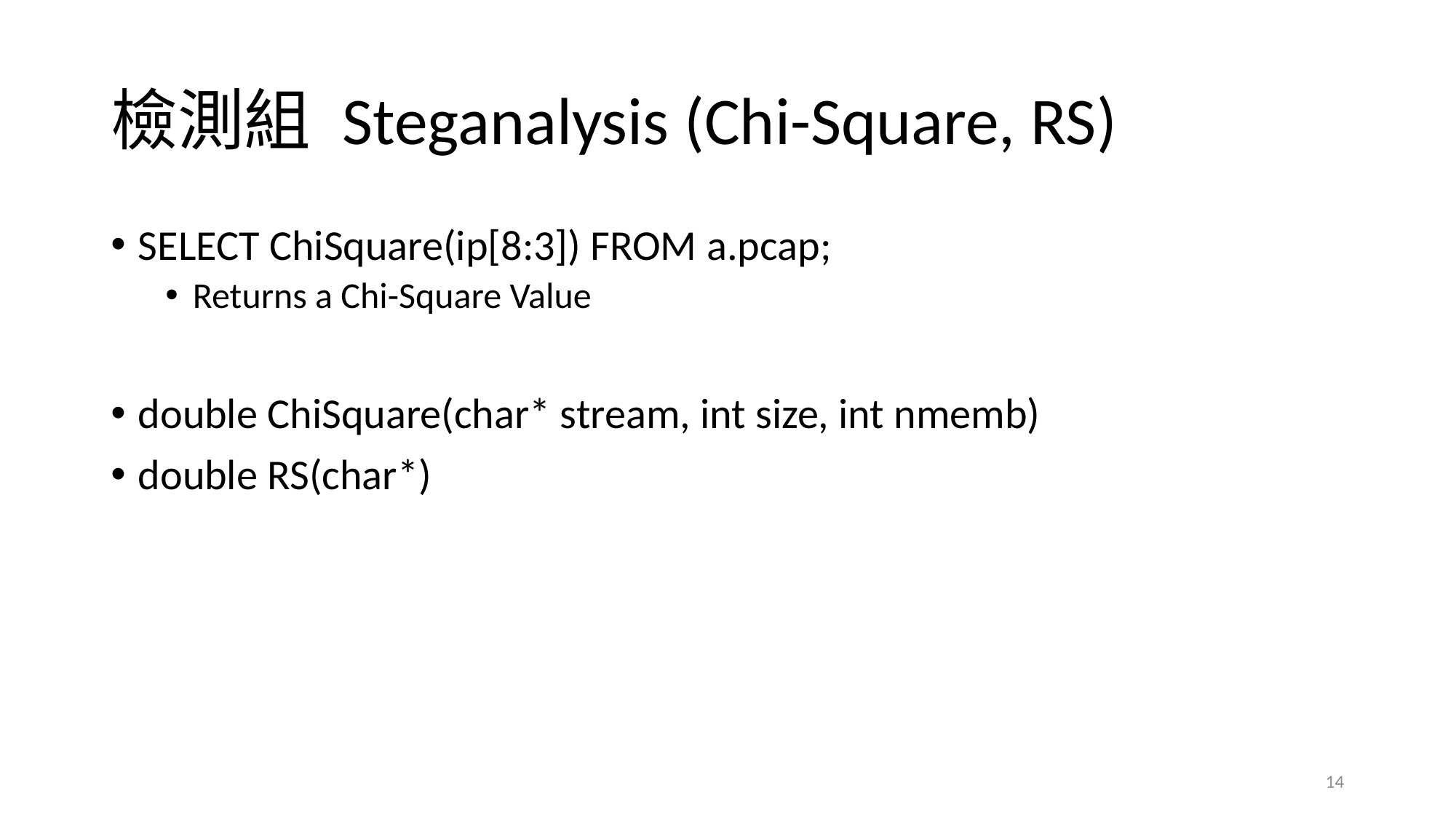

# 檢測組 Steganalysis (Chi-Square, RS)
SELECT ChiSquare(ip[8:3]) FROM a.pcap;
Returns a Chi-Square Value

double ChiSquare(char* stream, int size, int nmemb)
double RS(char*)

14